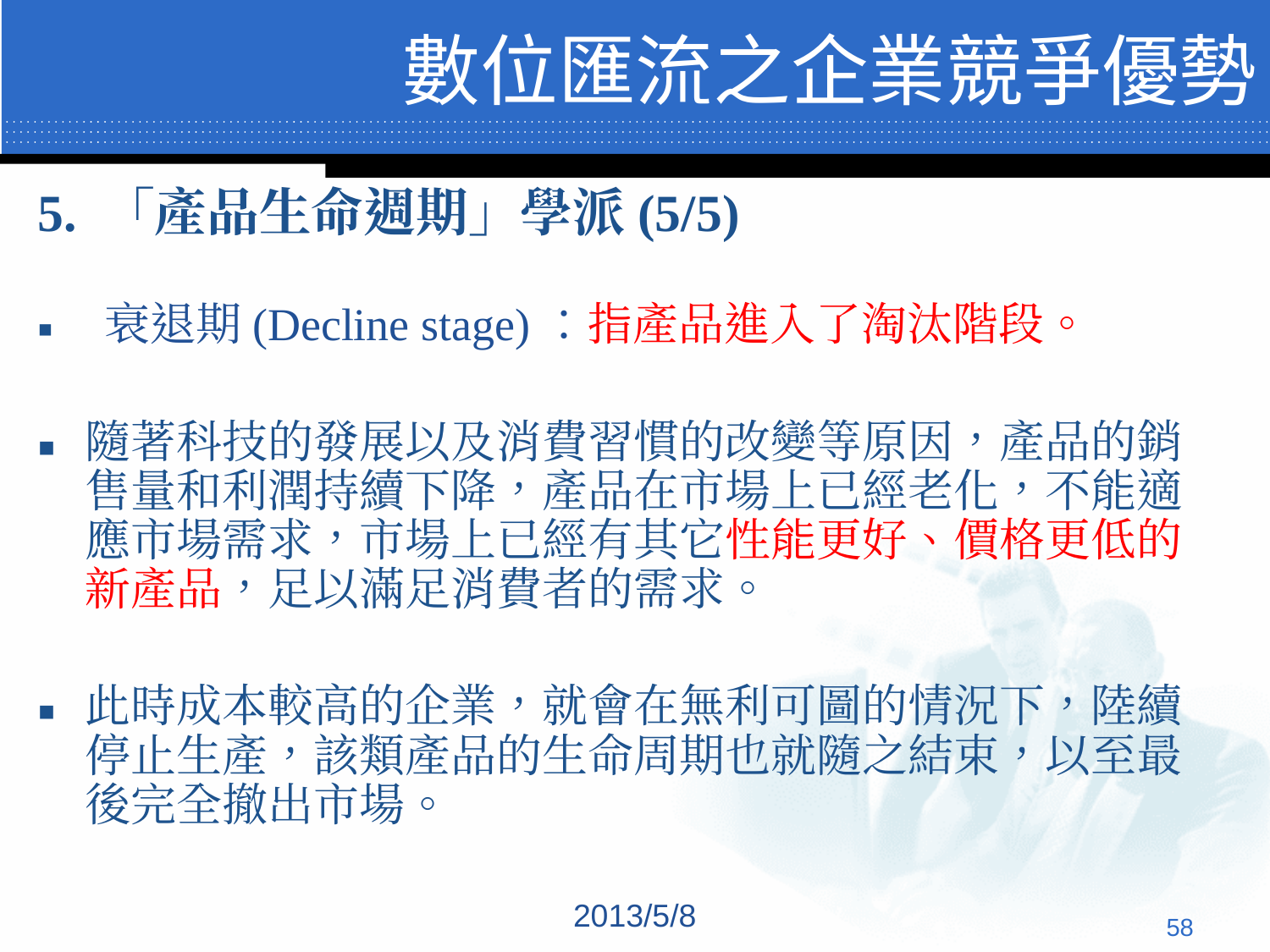

# 數位匯流之企業競爭優勢
5. 「產品生命週期」學派(5/5)

 衰退期(Decline stage)：指產品進入了淘汰階段。

隨著科技的發展以及消費習慣的改變等原因，產品的銷售量和利潤持續下降，產品在市場上已經老化，不能適應市場需求，市場上已經有其它性能更好、價格更低的新產品，足以滿足消費者的需求。

此時成本較高的企業，就會在無利可圖的情況下，陸續停止生產，該類產品的生命周期也就隨之結束，以至最後完全撤出市場。
2013/5/8
58